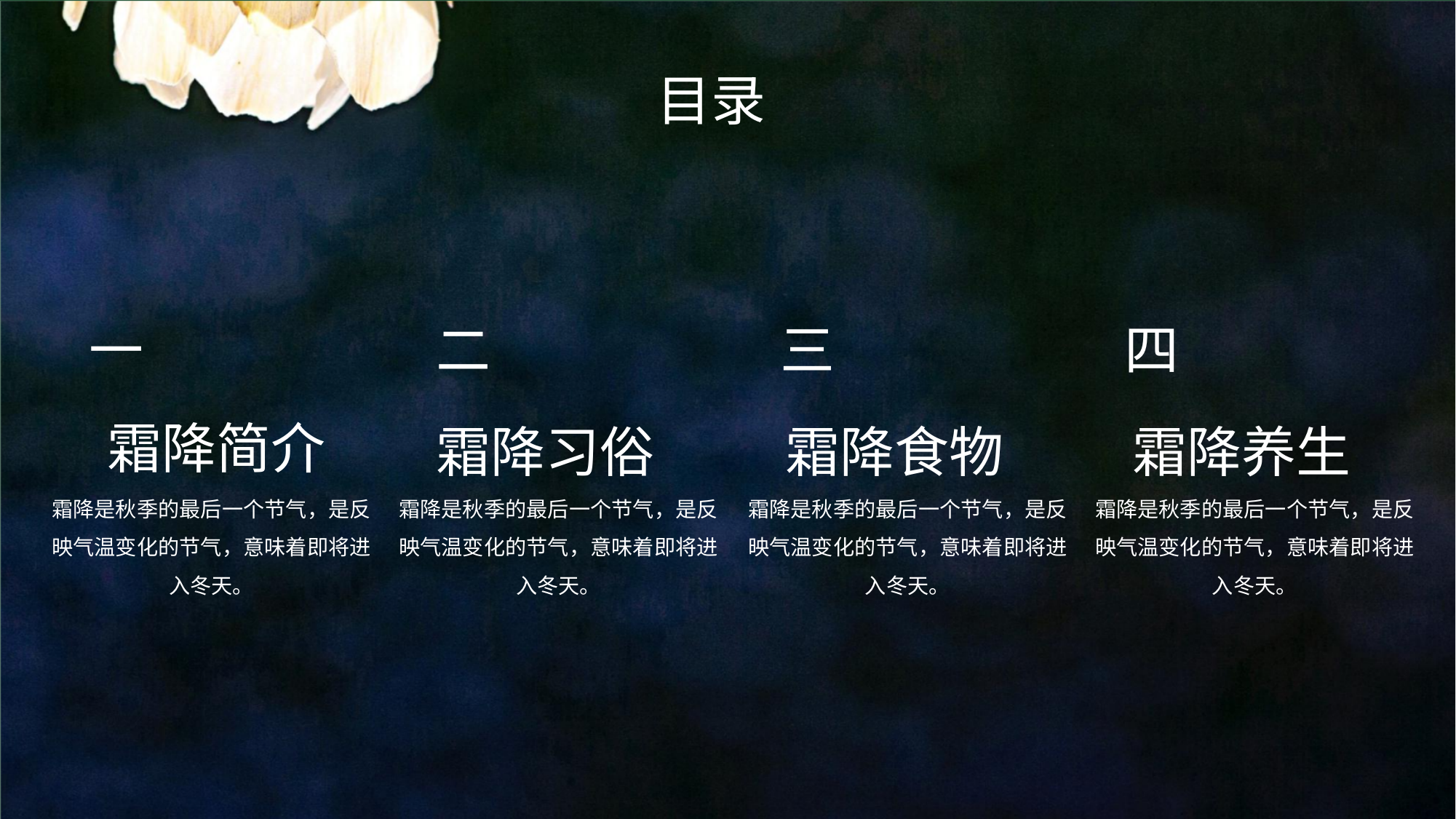

目录
一
霜降是秋季的最后一个节气，是反映气温变化的节气，意味着即将进入冬天。
二
三
四
霜降简介
霜降习俗
霜降是秋季的最后一个节气，是反映气温变化的节气，意味着即将进入冬天。
霜降食物
霜降是秋季的最后一个节气，是反映气温变化的节气，意味着即将进入冬天。
霜降养生
霜降是秋季的最后一个节气，是反映气温变化的节气，意味着即将进入冬天。